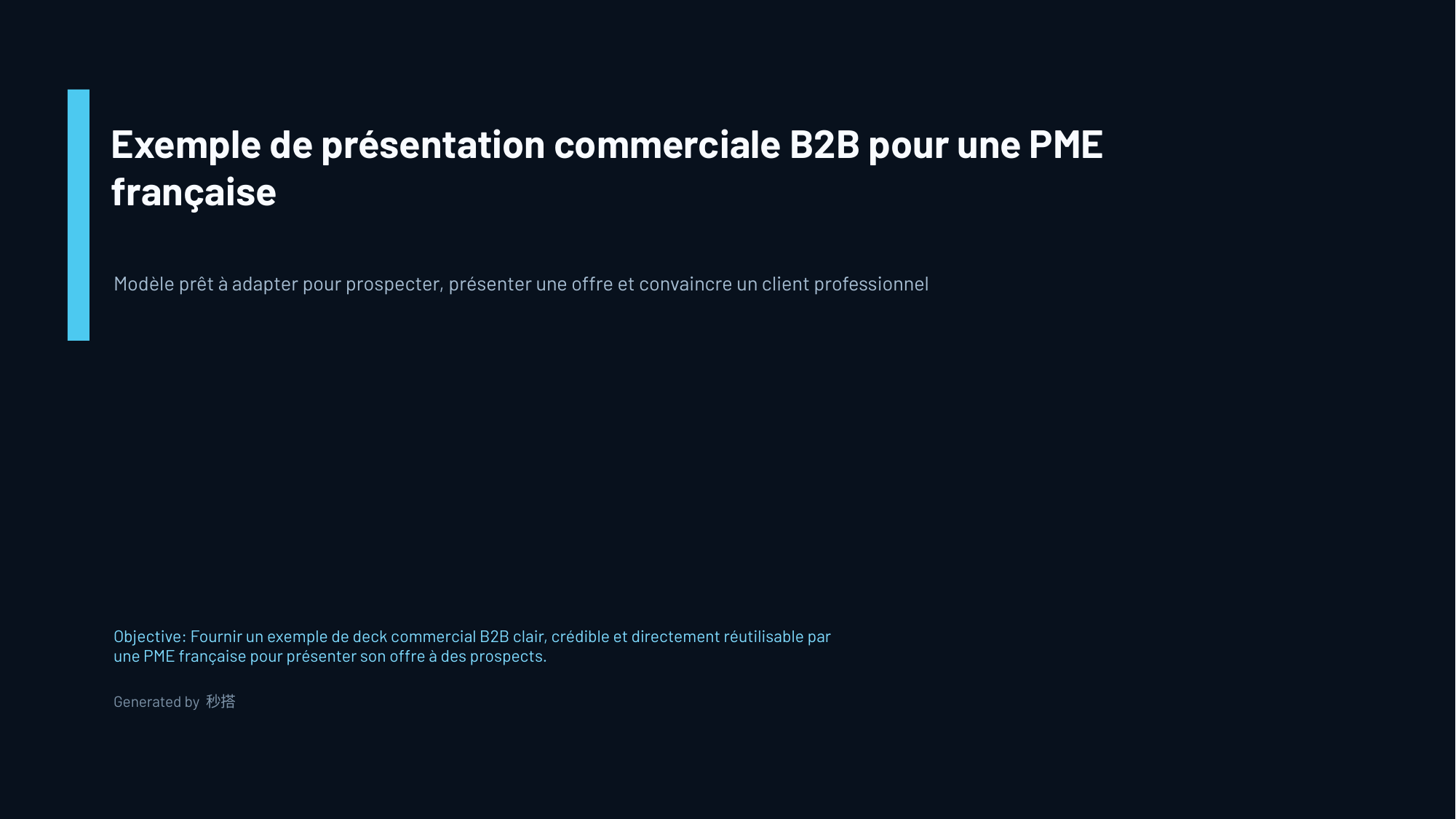

Exemple de présentation commerciale B2B pour une PME française
Modèle prêt à adapter pour prospecter, présenter une offre et convaincre un client professionnel
Objective: Fournir un exemple de deck commercial B2B clair, crédible et directement réutilisable par une PME française pour présenter son offre à des prospects.
Generated by 秒搭